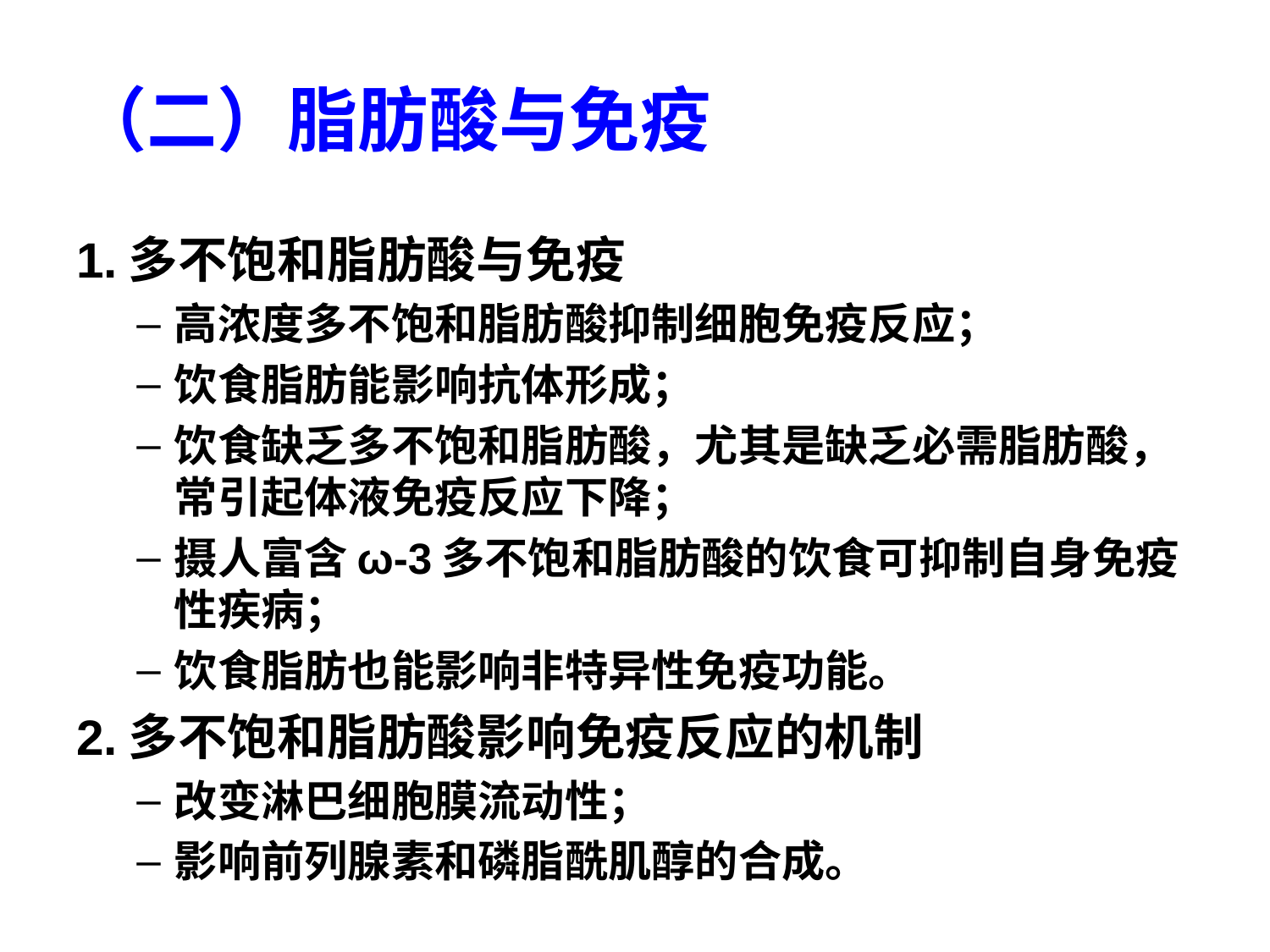

# （二）脂肪酸与免疫
1.多不饱和脂肪酸与免疫
高浓度多不饱和脂肪酸抑制细胞免疫反应；
饮食脂肪能影响抗体形成；
饮食缺乏多不饱和脂肪酸，尤其是缺乏必需脂肪酸，常引起体液免疫反应下降；
摄人富含ω-3多不饱和脂肪酸的饮食可抑制自身免疫性疾病；
饮食脂肪也能影响非特异性免疫功能。
2.多不饱和脂肪酸影响免疫反应的机制
改变淋巴细胞膜流动性；
影响前列腺素和磷脂酰肌醇的合成。